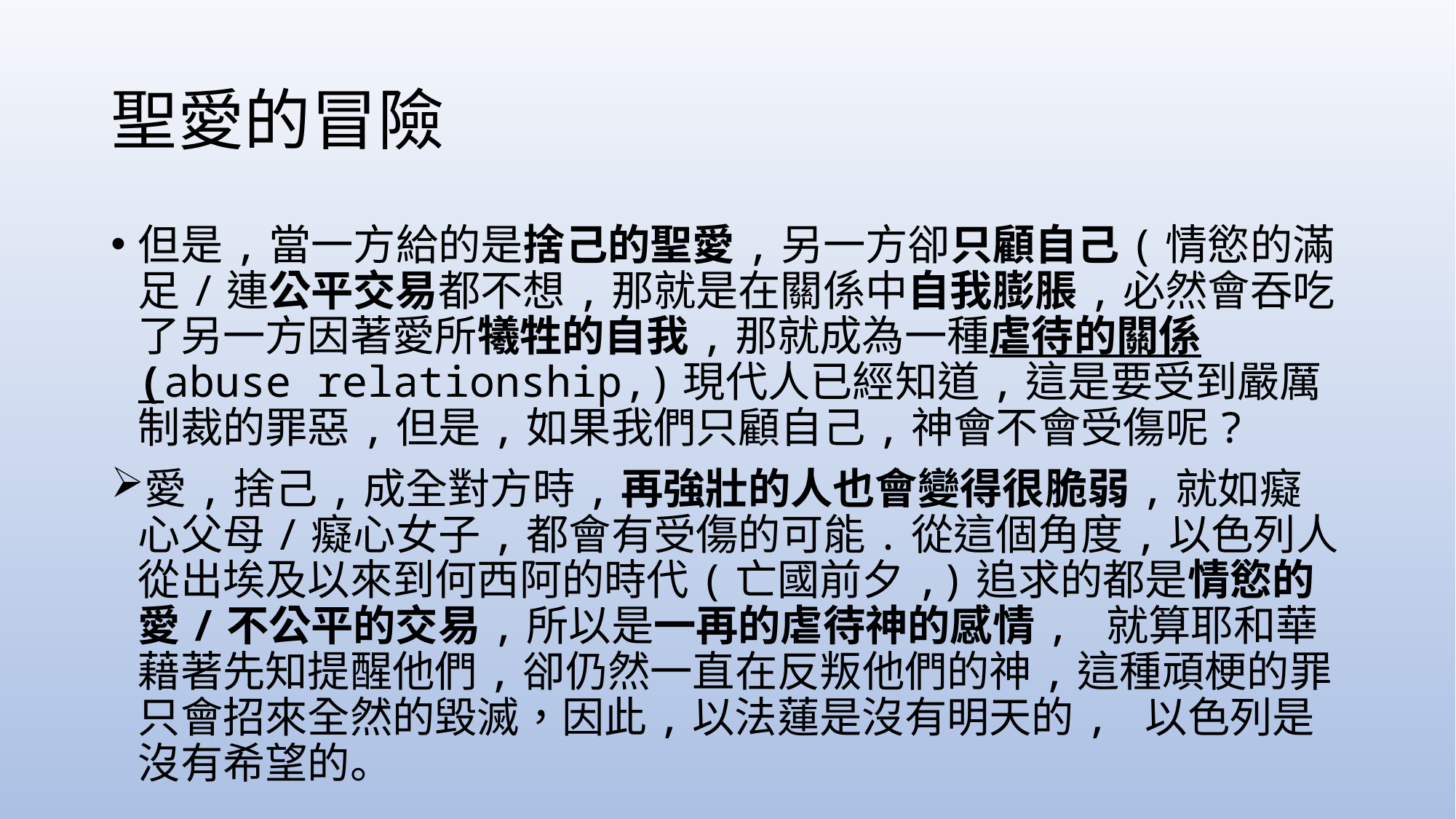

# 聖愛的冒險
但是,當一方給的是捨己的聖愛,另一方卻只顧自己(情慾的滿足/連公平交易都不想,那就是在關係中自我膨脹,必然會吞吃了另一方因著愛所犧牲的自我,那就成為一種虐待的關係(abuse relationship,)現代人已經知道,這是要受到嚴厲制裁的罪惡,但是,如果我們只顧自己,神會不會受傷呢?
愛,捨己,成全對方時,再強壯的人也會變得很脆弱,就如癡心父母/癡心女子,都會有受傷的可能.從這個角度,以色列人從出埃及以來到何西阿的時代(亡國前夕,)追求的都是情慾的愛/不公平的交易,所以是一再的虐待神的感情, 就算耶和華藉著先知提醒他們,卻仍然一直在反叛他們的神,這種頑梗的罪只會招來全然的毀滅，因此,以法蓮是沒有明天的, 以色列是沒有希望的。